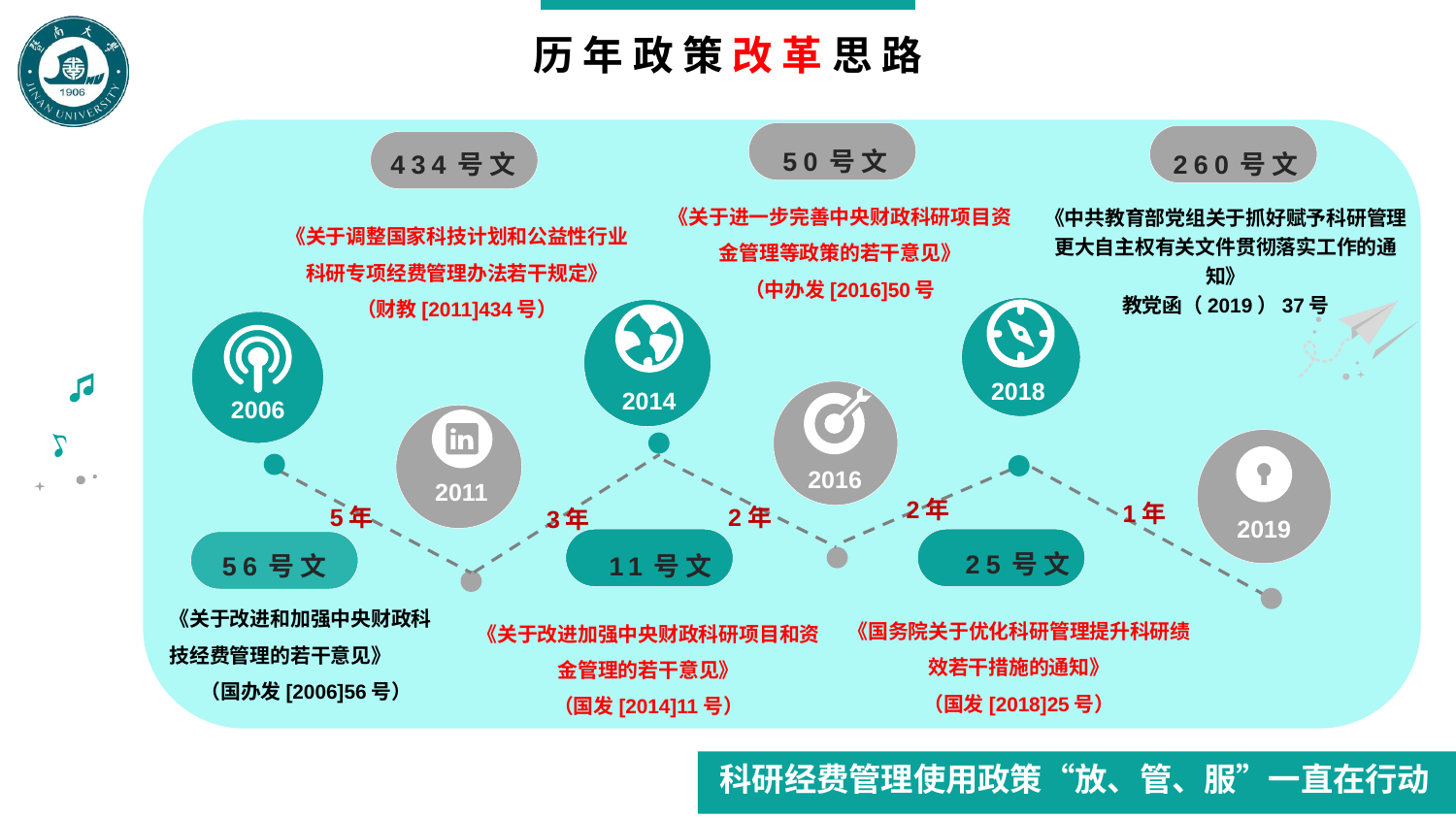

历 年 政 策 改 革 思 路

50号文

260号文
434号文
《关于进一步完善中央财政科研项目资金管理等政策的若干意见》
（中办发[2016]50号
《中共教育部党组关于抓好赋予科研管理更大自主权有关文件贯彻落实工作的通知》
教党函（2019）37号

《关于调整国家科技计划和公益性行业科研专项经费管理办法若干规定》
（财教[2011]434号）

2018

2014

2006

2016

2011

2年
1年
5年
2年
3年
2019

25号文
56号文
11号文

《关于改进和加强中央财政科技经费管理的若干意见》
（国办发[2006]56号）

《国务院关于优化科研管理提升科研绩效若干措施的通知》
（国发[2018]25号）

《关于改进加强中央财政科研项目和资金管理的若干意见》
（国发[2014]11号）

科研经费管理使用政策“放、管、服”一直在行动